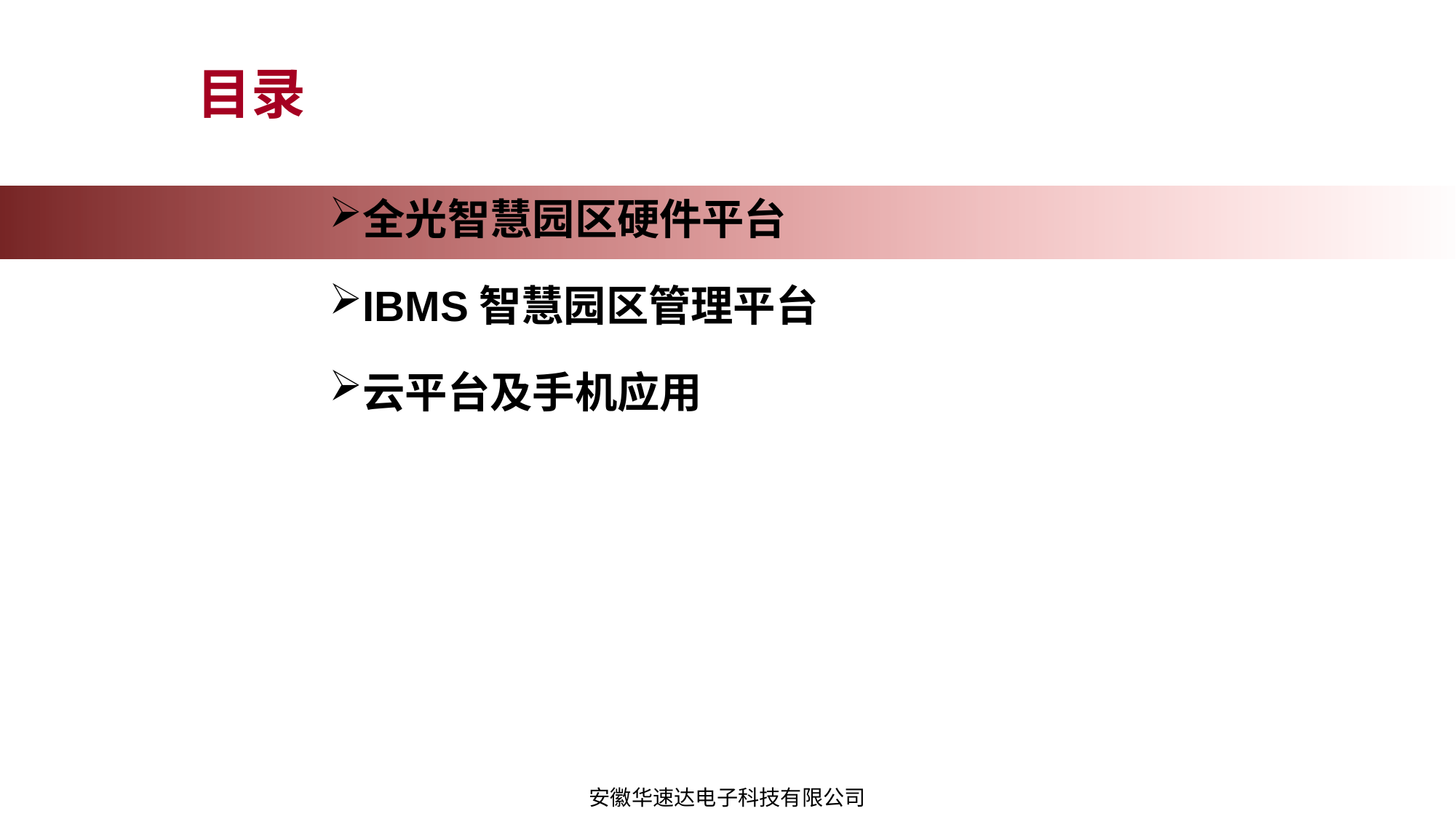

目录

全光智慧园区硬件平台

IBMS智慧园区管理平台

云平台及手机应用

安徽华速达电子科技有限公司